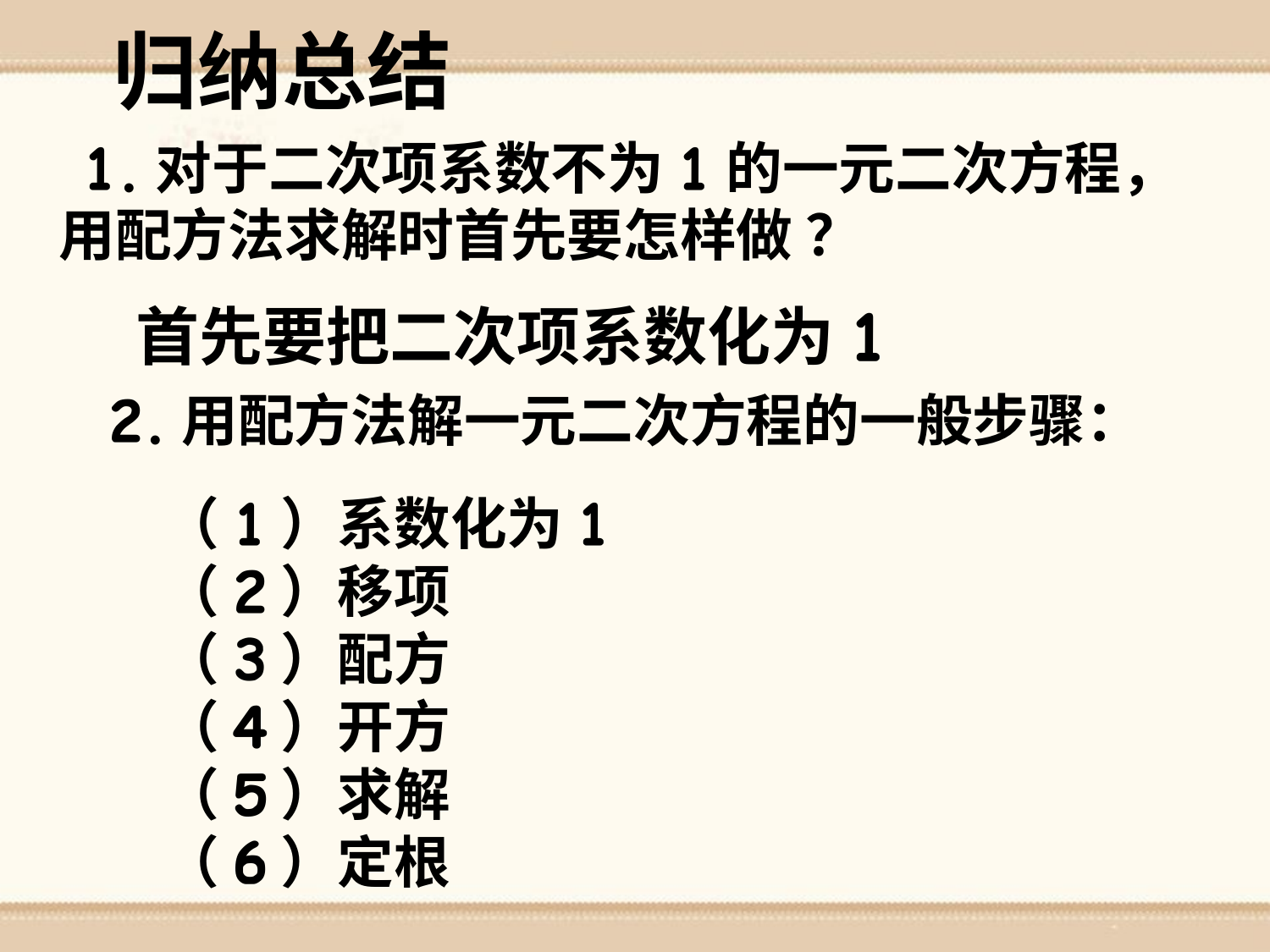

归纳总结
 1.对于二次项系数不为1的一元二次方程，
用配方法求解时首先要怎样做 ？
首先要把二次项系数化为1
2.用配方法解一元二次方程的一般步骤：
（1）系数化为1
（2）移项
（3）配方
（4）开方
（5）求解
（6）定根